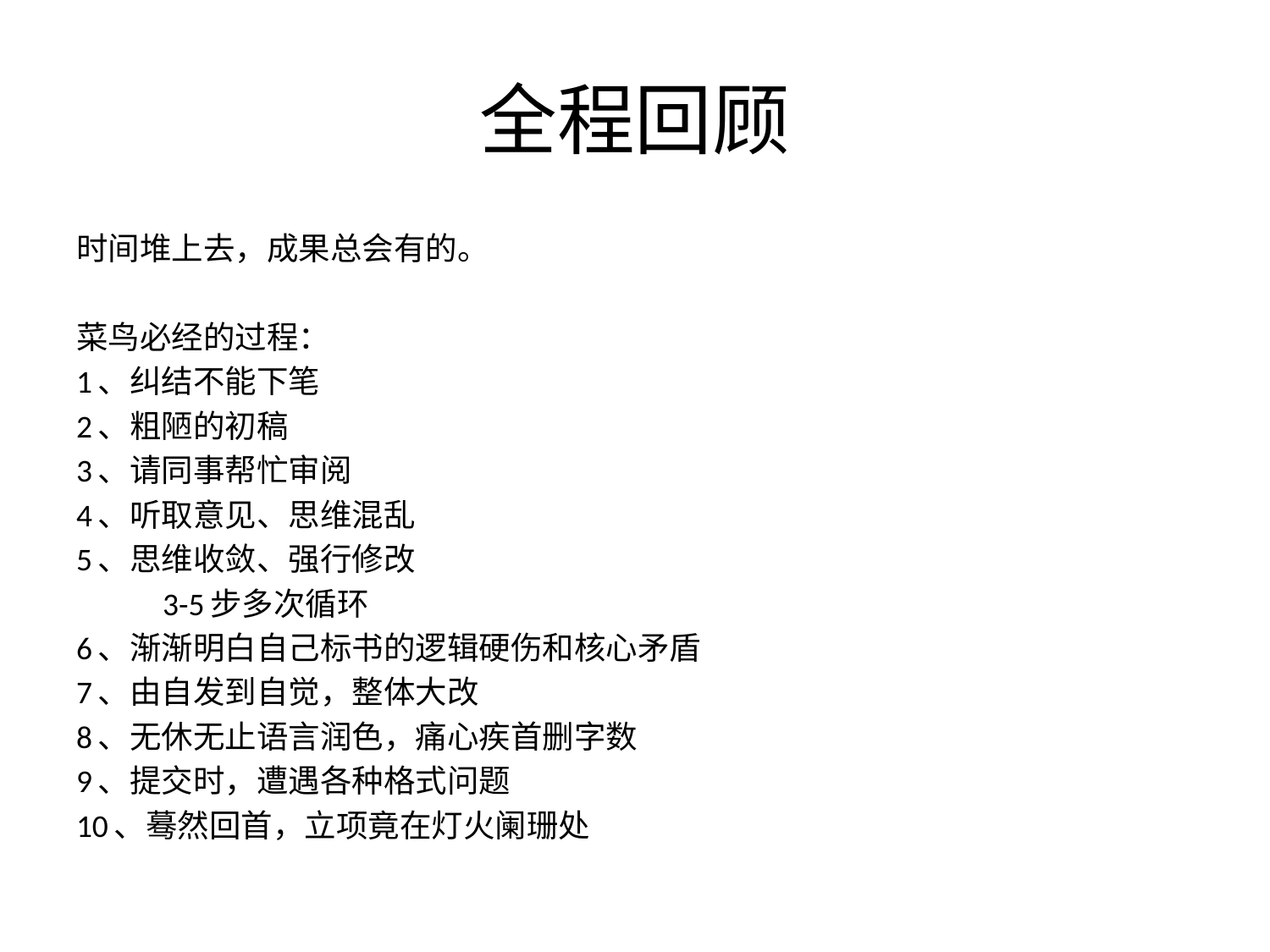

# 全程回顾
时间堆上去，成果总会有的。

菜鸟必经的过程：
1、纠结不能下笔
2、粗陋的初稿
3、请同事帮忙审阅
4、听取意见、思维混乱
5、思维收敛、强行修改
            3-5步多次循环
6、渐渐明白自己标书的逻辑硬伤和核心矛盾
7、由自发到自觉，整体大改
8、无休无止语言润色，痛心疾首删字数
9、提交时，遭遇各种格式问题
10、蓦然回首，立项竟在灯火阑珊处